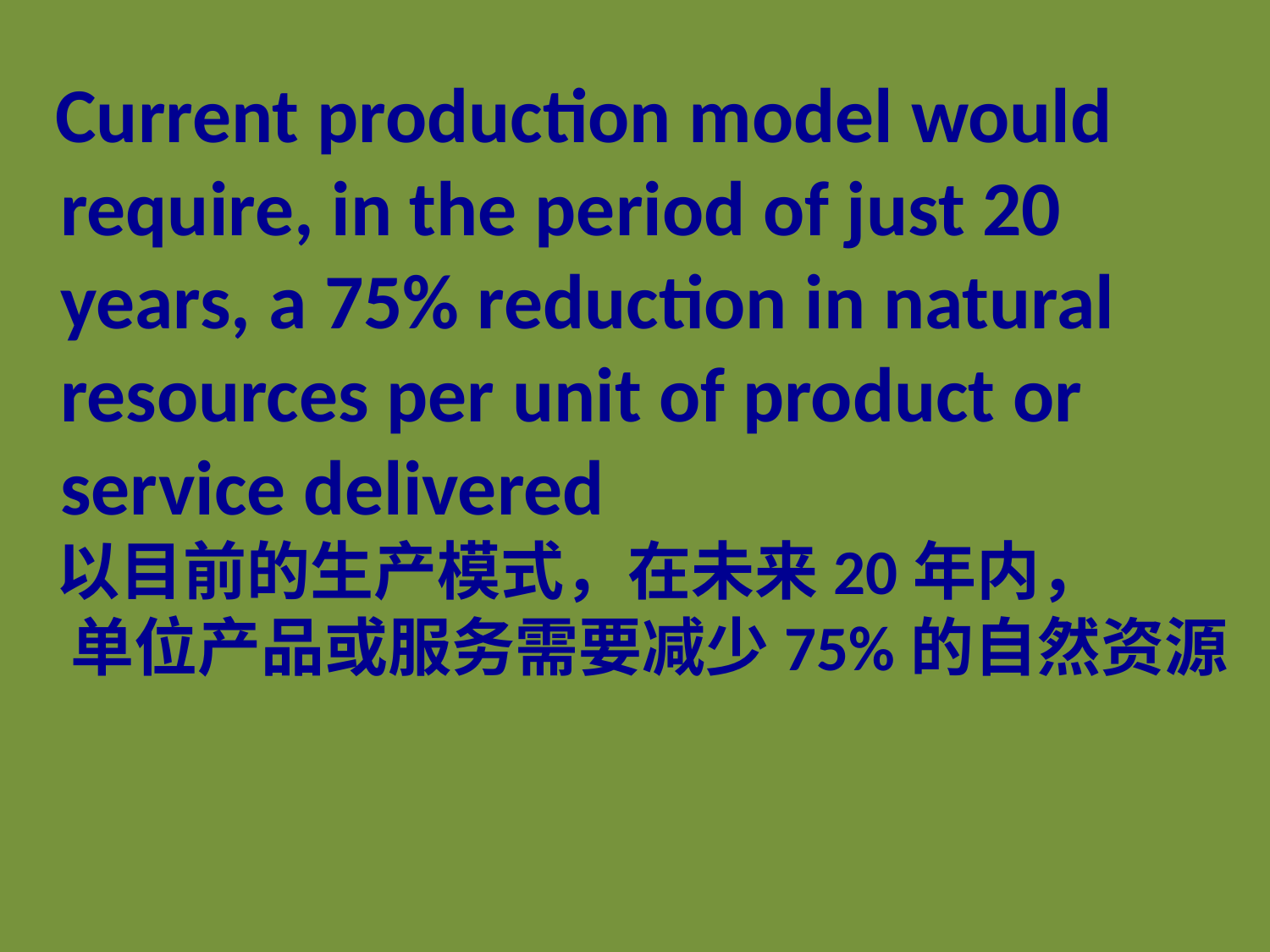

Current production model would require, in the period of just 20 years, a 75% reduction in natural resources per unit of product or service delivered
  以目前的生产模式，在未来20年内，
   单位产品或服务需要减少75%的自然资源